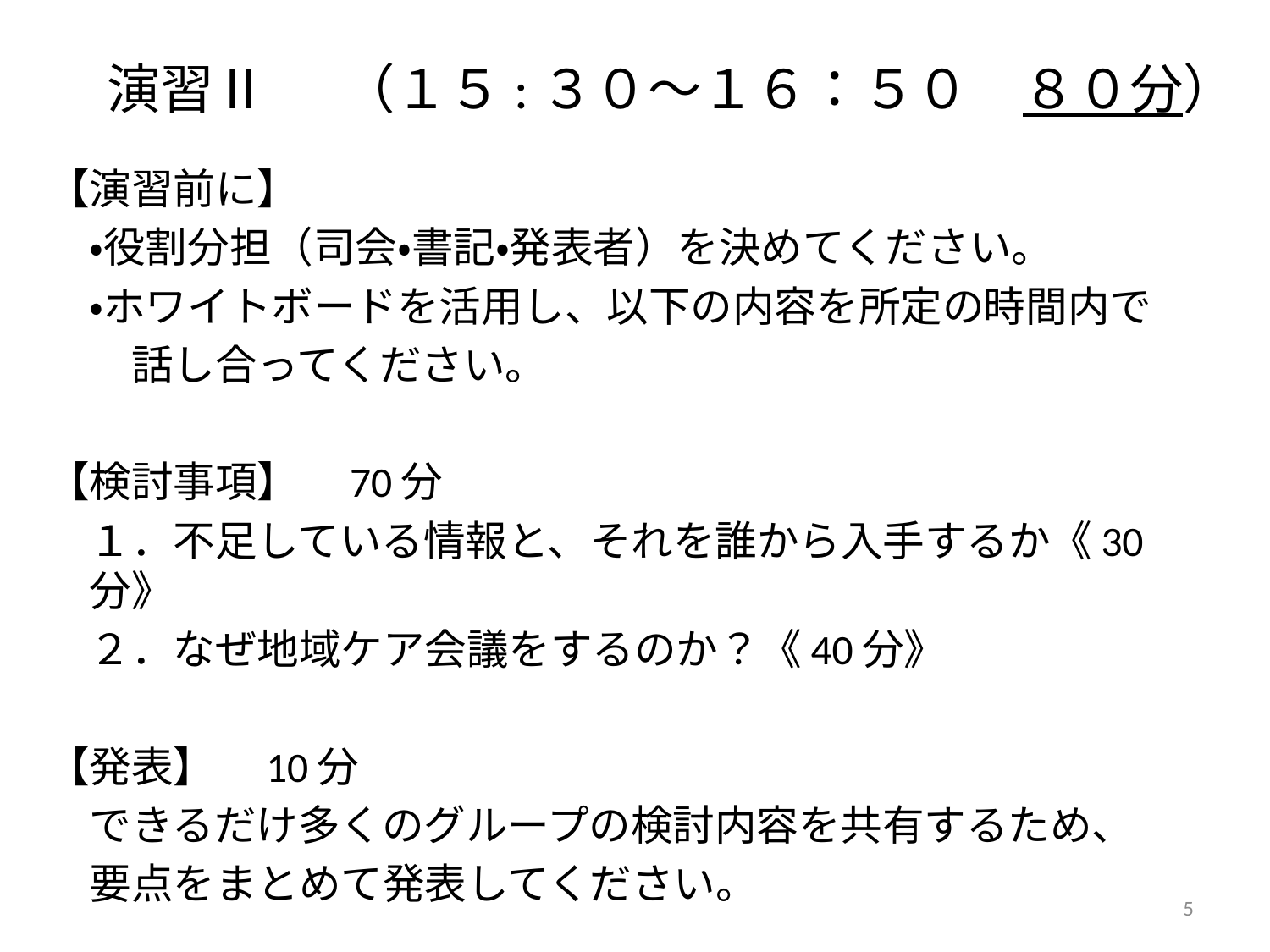

# 演習Ⅱ　（１５:３０～１６：５０　８０分）
【演習前に】
　・役割分担（司会・書記・発表者）を決めてください。
　・ホワイトボードを活用し、以下の内容を所定の時間内で
　　話し合ってください。

【検討事項】　70分
　１．不足している情報と、それを誰から入手するか《30分》
　２．なぜ地域ケア会議をするのか？《40分》

【発表】　10分
　できるだけ多くのグループの検討内容を共有するため、
　要点をまとめて発表してください。
5